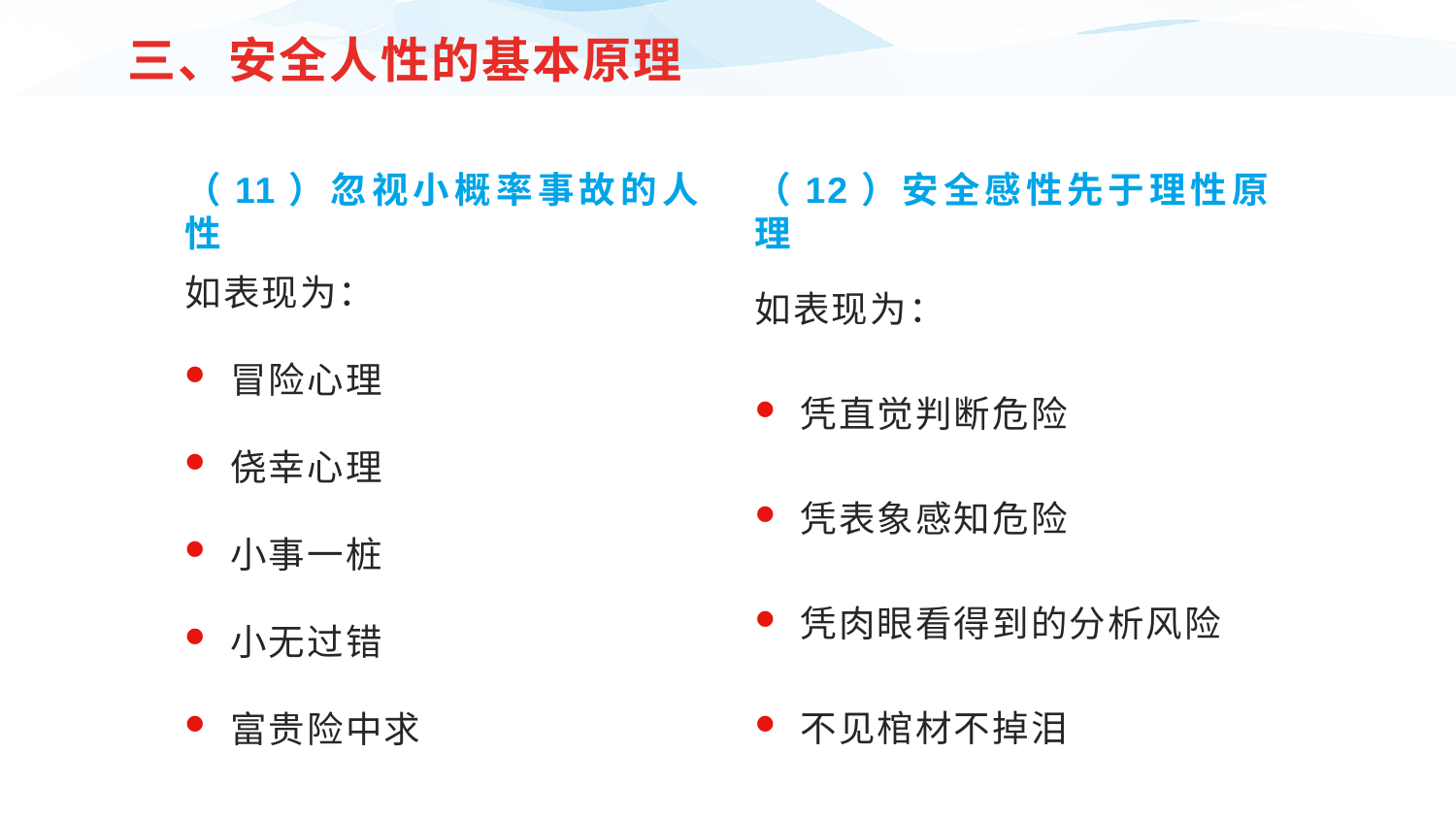

三、安全人性的基本原理
（11）忽视小概率事故的人性
如表现为：
冒险心理
侥幸心理
小事一桩
小无过错
富贵险中求
（12）安全感性先于理性原理
如表现为：
凭直觉判断危险
凭表象感知危险
凭肉眼看得到的分析风险
不见棺材不掉泪